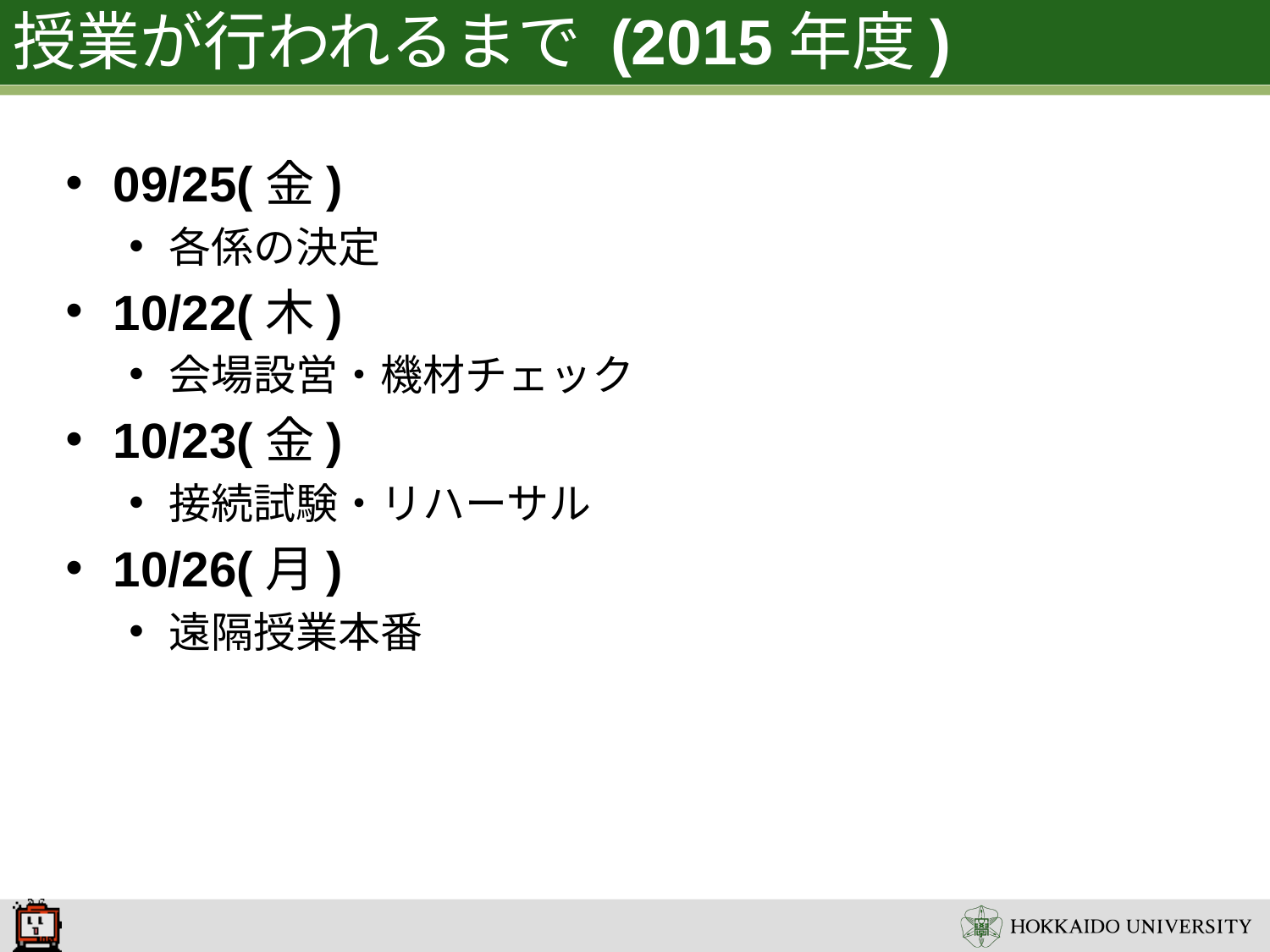

# 授業が行われるまで (2015年度)
09/25(金)
各係の決定
10/22(木)
会場設営・機材チェック
10/23(金)
接続試験・リハーサル
10/26(月)
遠隔授業本番